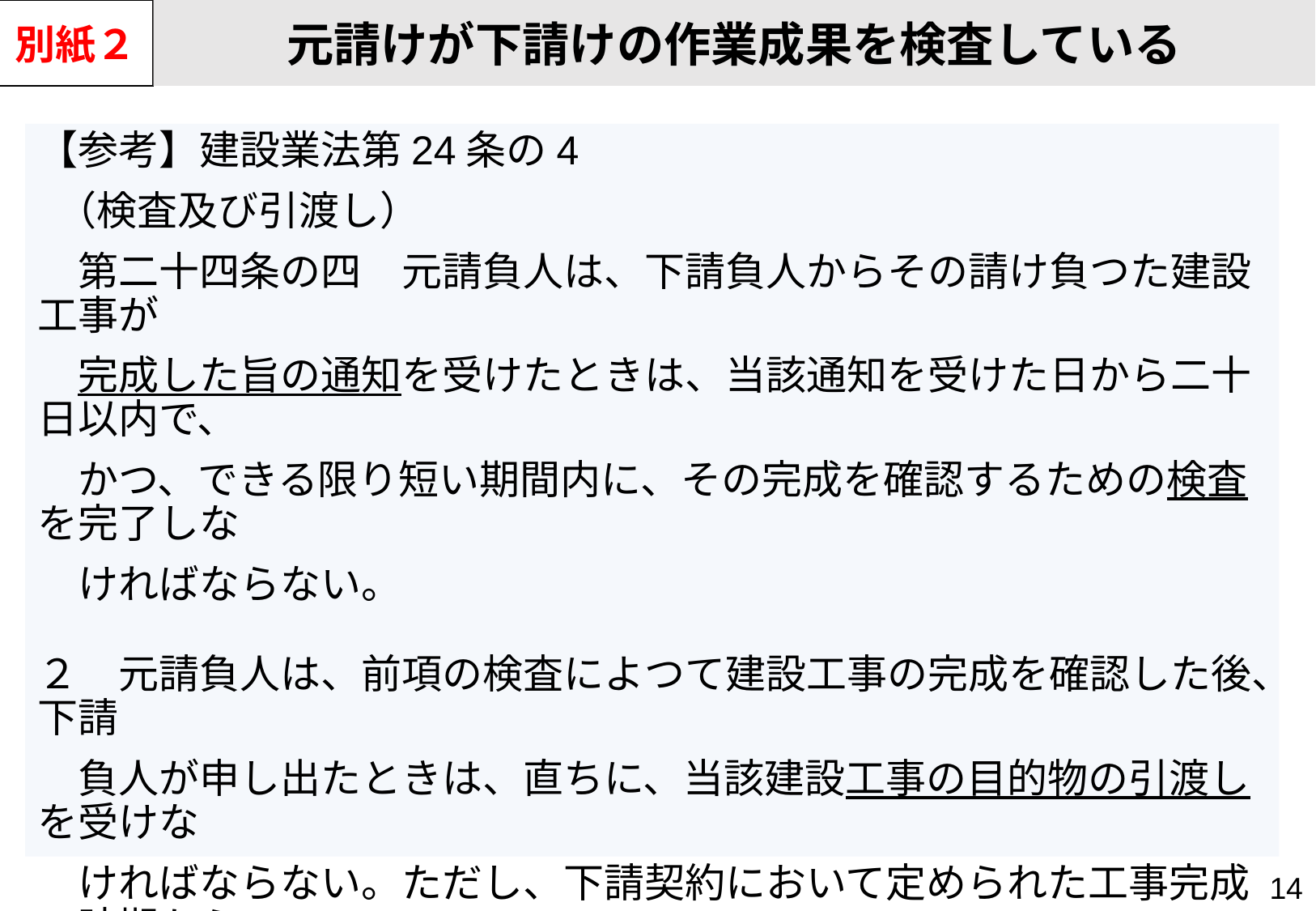

別紙２
元請けが下請けの作業成果を検査している
【参考】建設業法第24条の4
 （検査及び引渡し）
　第二十四条の四　元請負人は、下請負人からその請け負つた建設工事が
　完成した旨の通知を受けたときは、当該通知を受けた日から二十日以内で、
　かつ、できる限り短い期間内に、その完成を確認するための検査を完了しな
　ければならない。

２　元請負人は、前項の検査によつて建設工事の完成を確認した後、下請
　負人が申し出たときは、直ちに、当該建設工事の目的物の引渡しを受けな
　ければならない。ただし、下請契約において定められた工事完成の時期から
　二十日を経過した日以前の一定の日に引渡しを受ける旨の特約がされてい
　る場合には、この限りでない。

14